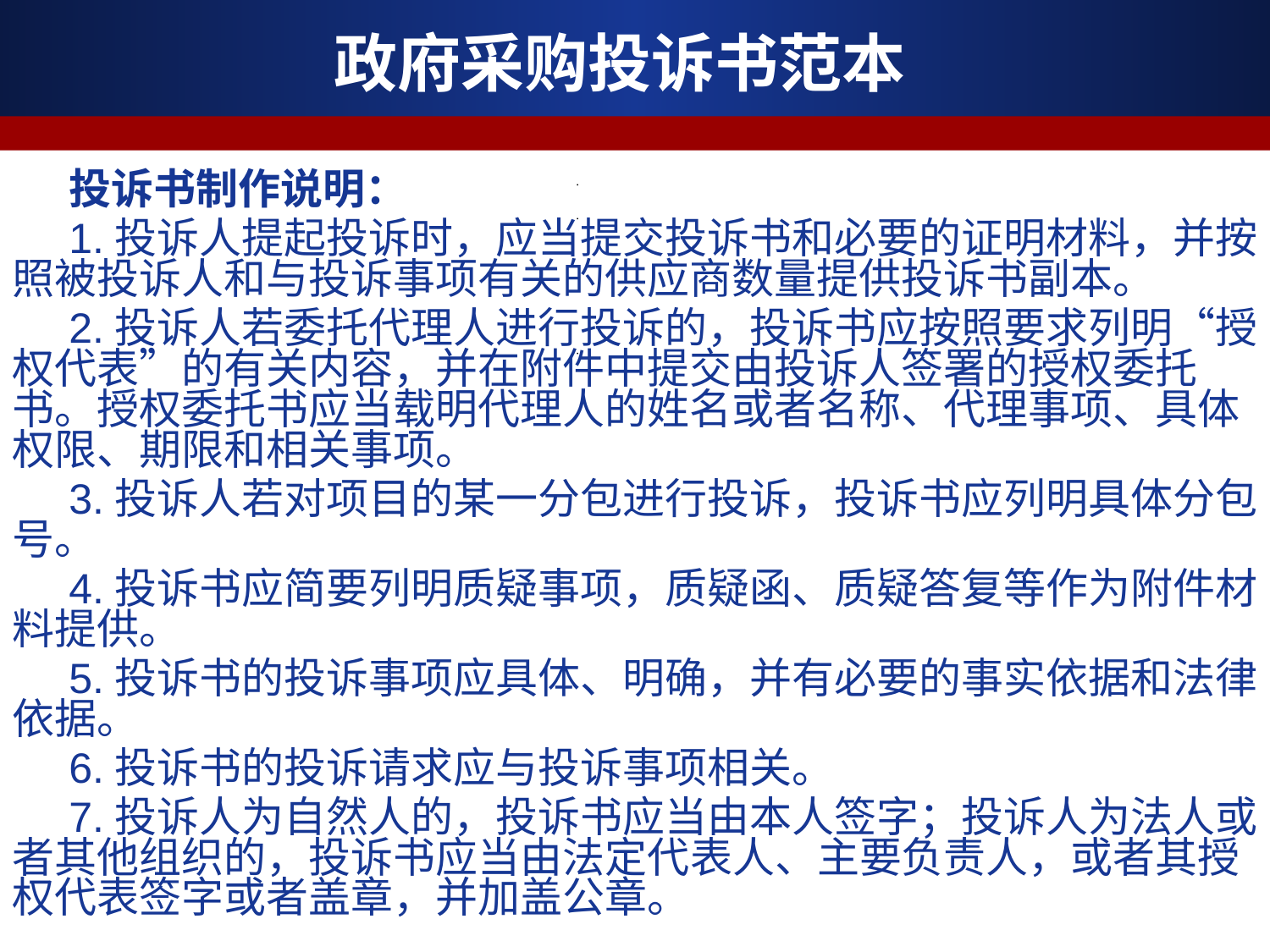

政府采购投诉书范本
投诉书制作说明：
1.投诉人提起投诉时，应当提交投诉书和必要的证明材料，并按照被投诉人和与投诉事项有关的供应商数量提供投诉书副本。
2.投诉人若委托代理人进行投诉的，投诉书应按照要求列明“授权代表”的有关内容，并在附件中提交由投诉人签署的授权委托书。授权委托书应当载明代理人的姓名或者名称、代理事项、具体权限、期限和相关事项。
3.投诉人若对项目的某一分包进行投诉，投诉书应列明具体分包号。
4.投诉书应简要列明质疑事项，质疑函、质疑答复等作为附件材料提供。
5.投诉书的投诉事项应具体、明确，并有必要的事实依据和法律依据。
6.投诉书的投诉请求应与投诉事项相关。
7.投诉人为自然人的，投诉书应当由本人签字；投诉人为法人或者其他组织的，投诉书应当由法定代表人、主要负责人，或者其授权代表签字或者盖章，并加盖公章。